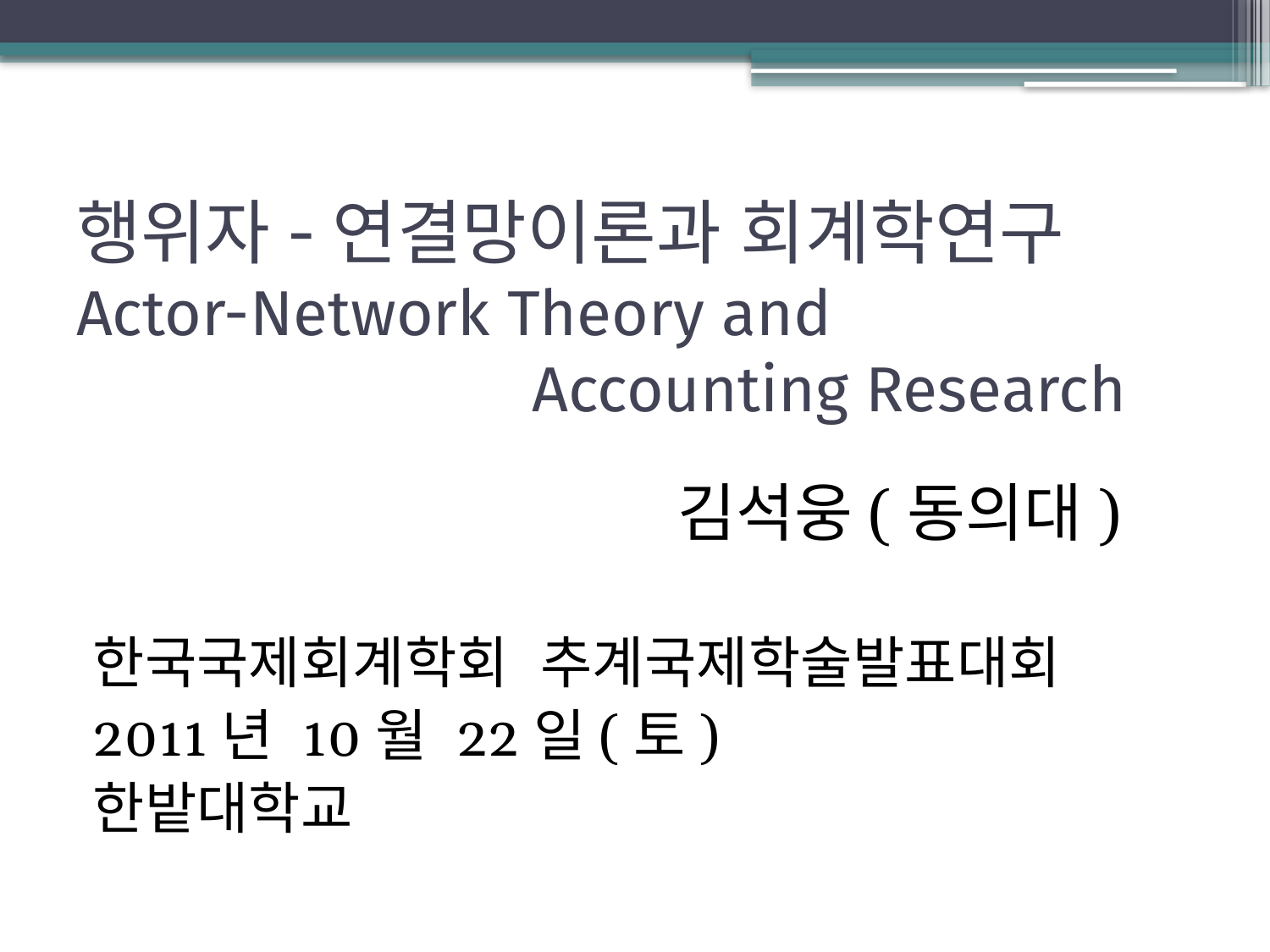

# 행위자-연결망이론과 회계학연구 Actor-Network Theory and Accounting Research
                                    김석웅(동의대)

한국국제회계학회  추계국제학술발표대회
2011년 10월 22일(토)
한밭대학교